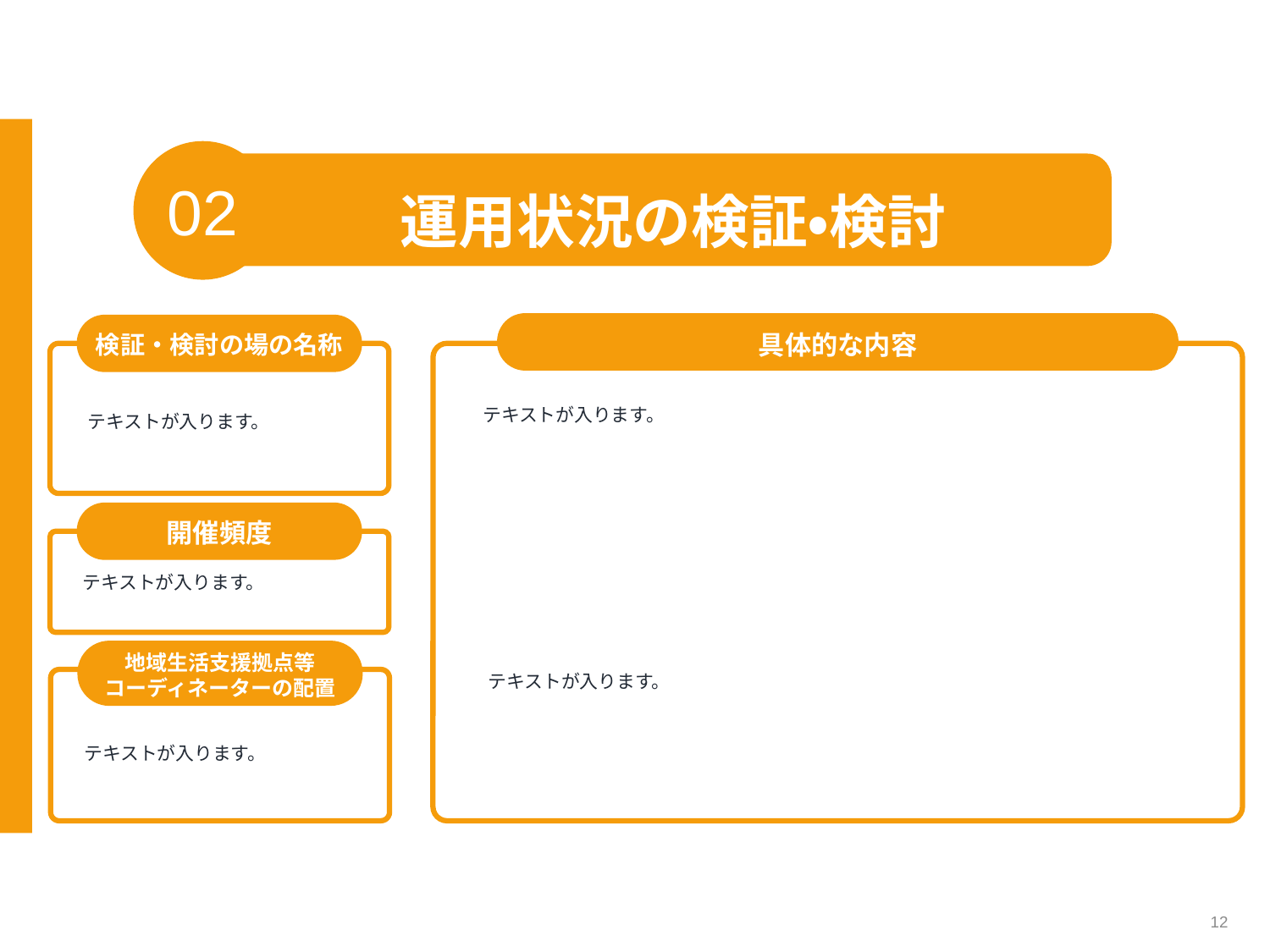

02

運用状況の検証・検討
具体的な内容
検証・検討の場の名称

テキストが入ります。
テキストが入ります。
開催頻度

テキストが入ります。
地域生活支援拠点等
コーディネーターの配置
テキストが入ります。

テキストが入ります。
12